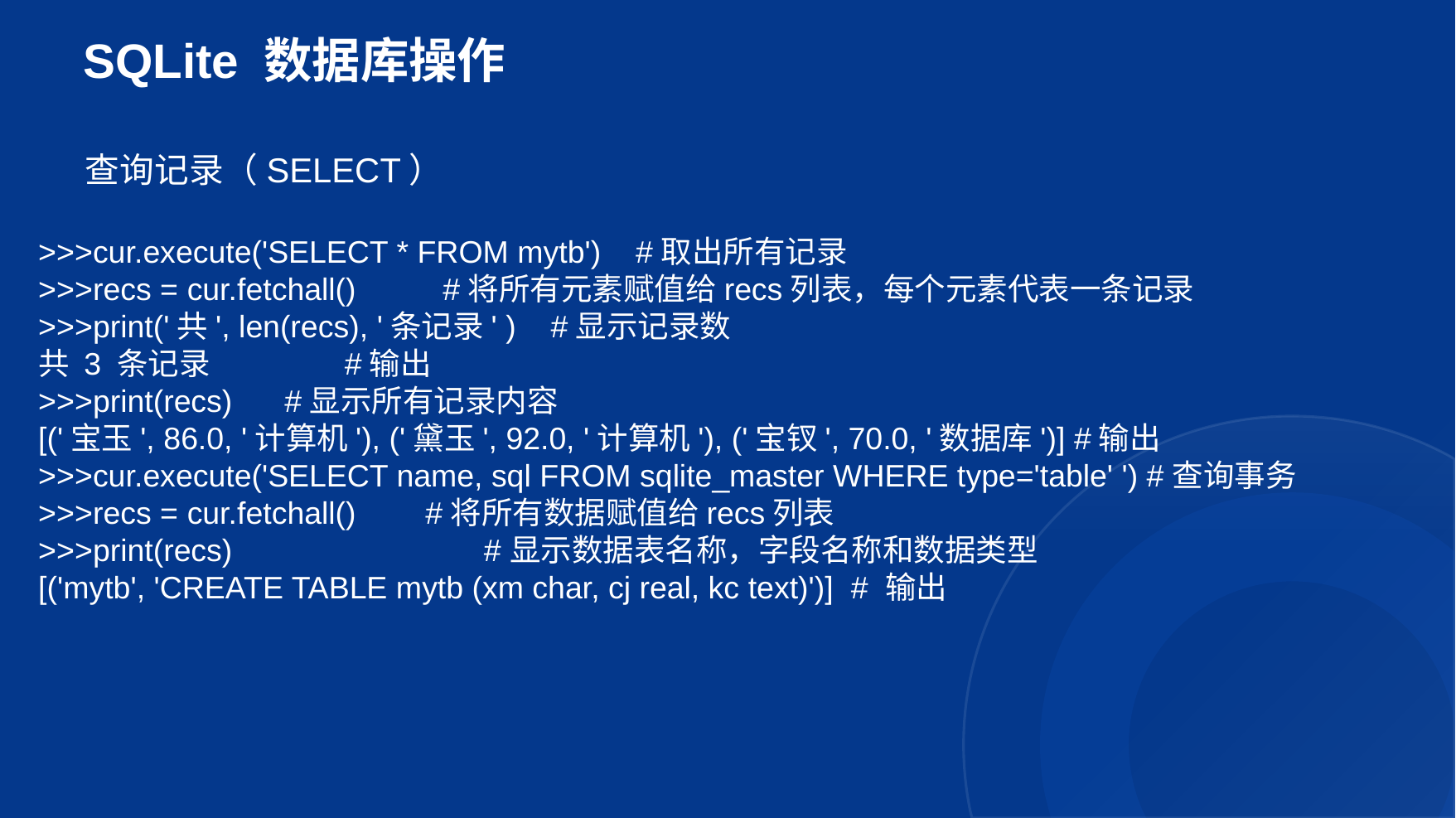

# SQLite 数据库操作
查询记录（SELECT）
>>>cur.execute('SELECT * FROM mytb')    #取出所有记录
>>>recs = cur.fetchall()          #将所有元素赋值给recs列表，每个元素代表一条记录
>>>print('共', len(recs), '条记录' )    #显示记录数
共 3 条记录                  #输出
>>>print(recs)      #显示所有记录内容
[('宝玉', 86.0, '计算机'), ('黛玉', 92.0, '计算机'), ('宝钗', 70.0, '数据库')] #输出
>>>cur.execute('SELECT name, sql FROM sqlite_master WHERE type='table' ') #查询事务
>>>recs = cur.fetchall()        #将所有数据赋值给recs列表
>>>print(recs)                             #显示数据表名称，字段名称和数据类型
[('mytb', 'CREATE TABLE mytb (xm char, cj real, kc text)')]  # 输出